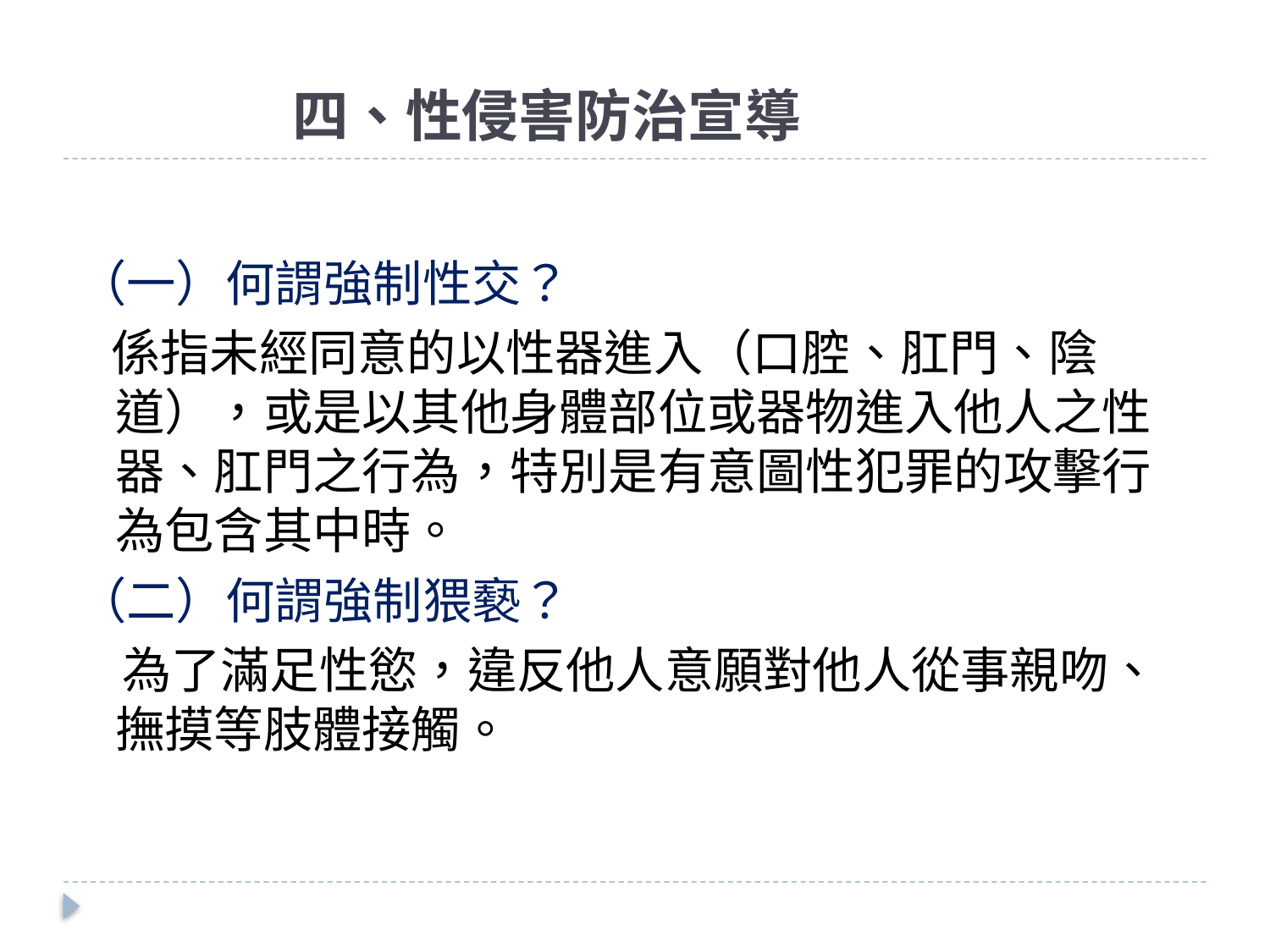

# 四、性侵害防治宣導
（一）何謂強制性交？
  係指未經同意的以性器進入（口腔、肛門、陰道），或是以其他身體部位或器物進入他人之性器、肛門之行為，特別是有意圖性犯罪的攻擊行為包含其中時。
（二）何謂強制猥褻？
   為了滿足性慾，違反他人意願對他人從事親吻、撫摸等肢體接觸。